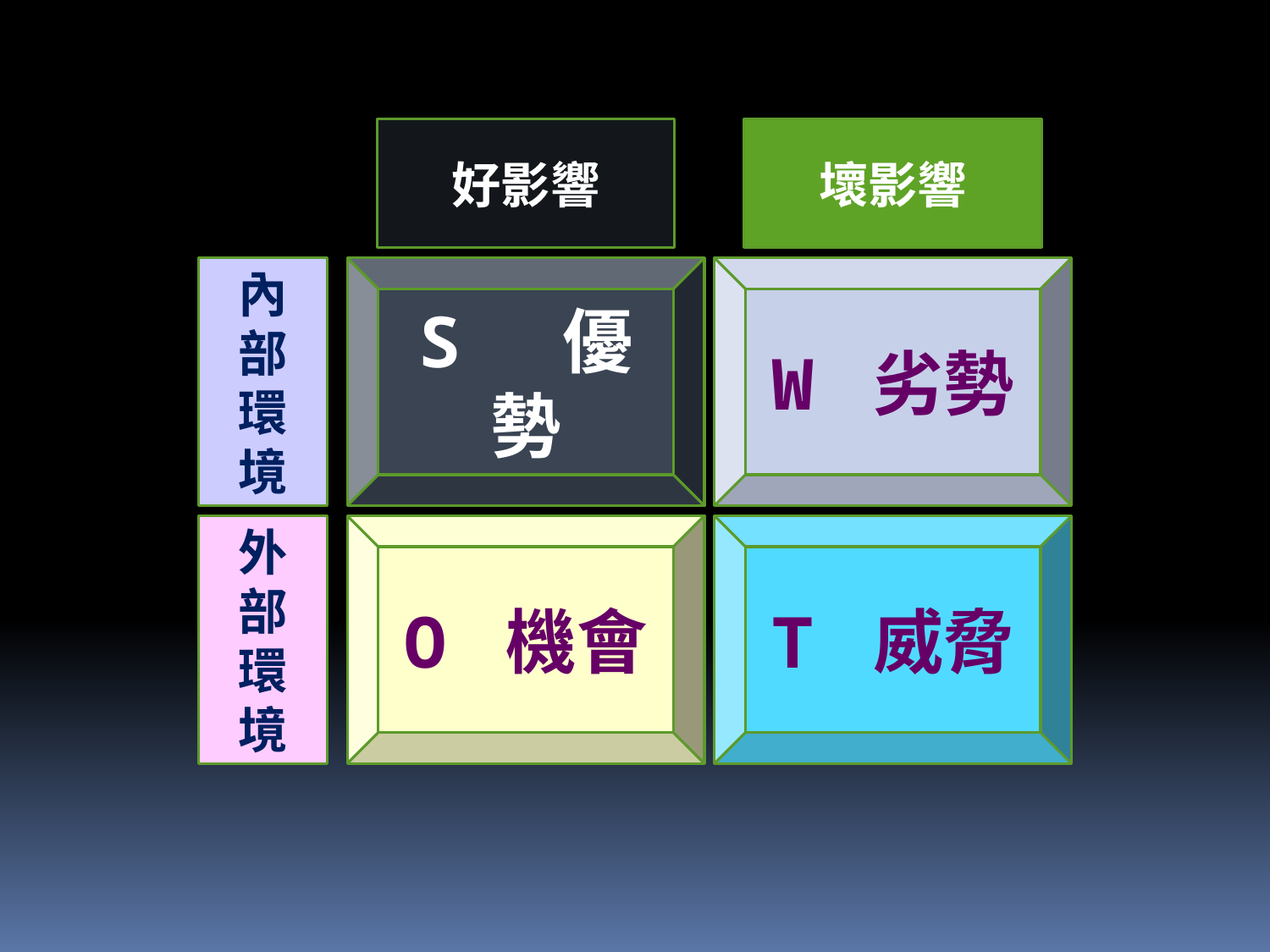

好影響
壞影響
內
部
環
境
S  優勢
W 劣勢
外
部
環
境
O 機會
T 威脅